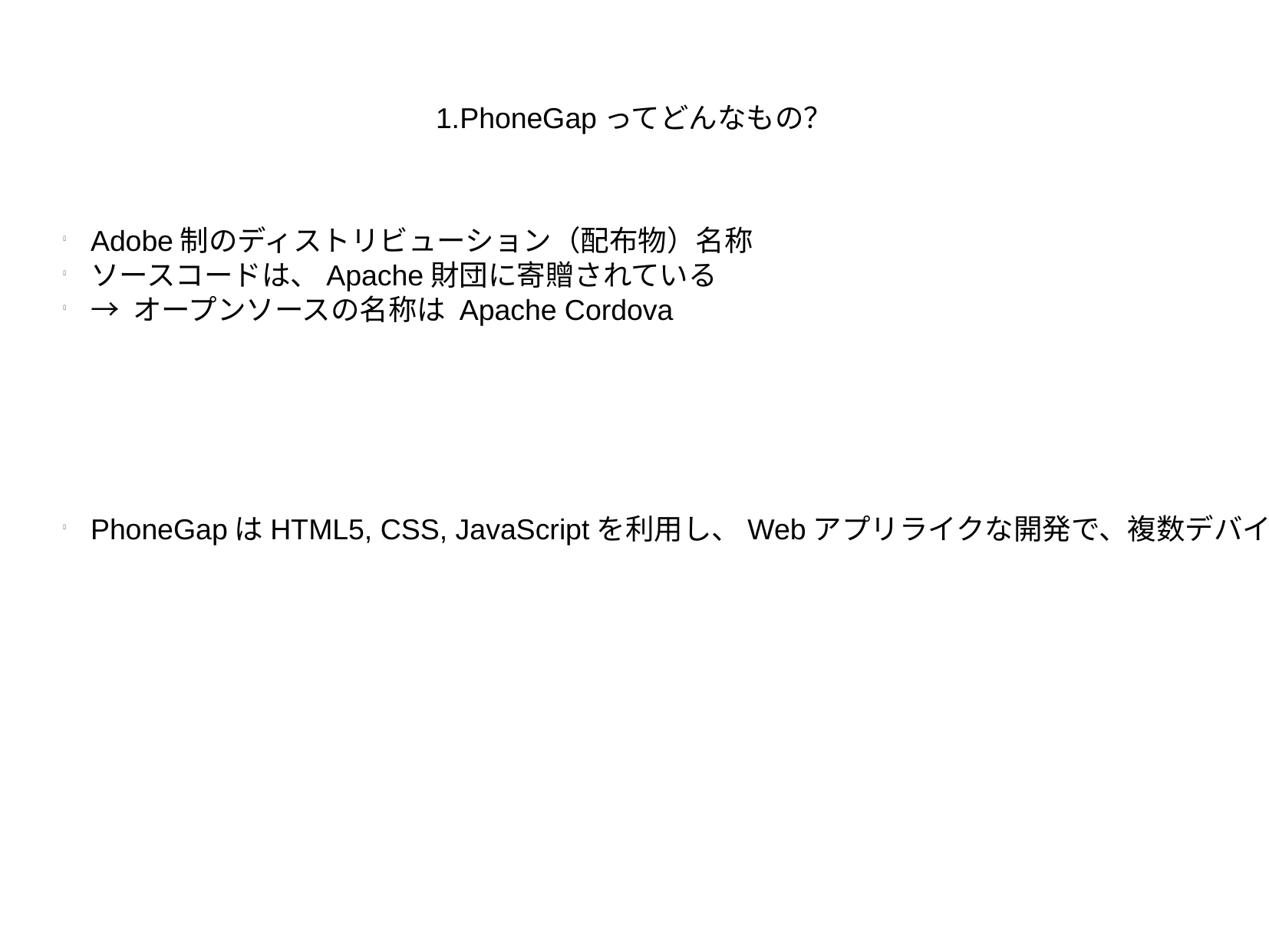

1.PhoneGapってどんなもの？
Adobe制のディストリビューション（配布物）名称
ソースコードは、Apache財団に寄贈されている
→ オープンソースの名称は Apache Cordova

PhoneGapはHTML5, CSS, JavaScriptを利用し、Webアプリライクな開発で、複数デバイス対応アプリを開発できる「ハイブリッドアプリケーション」開発用のフレームワーク